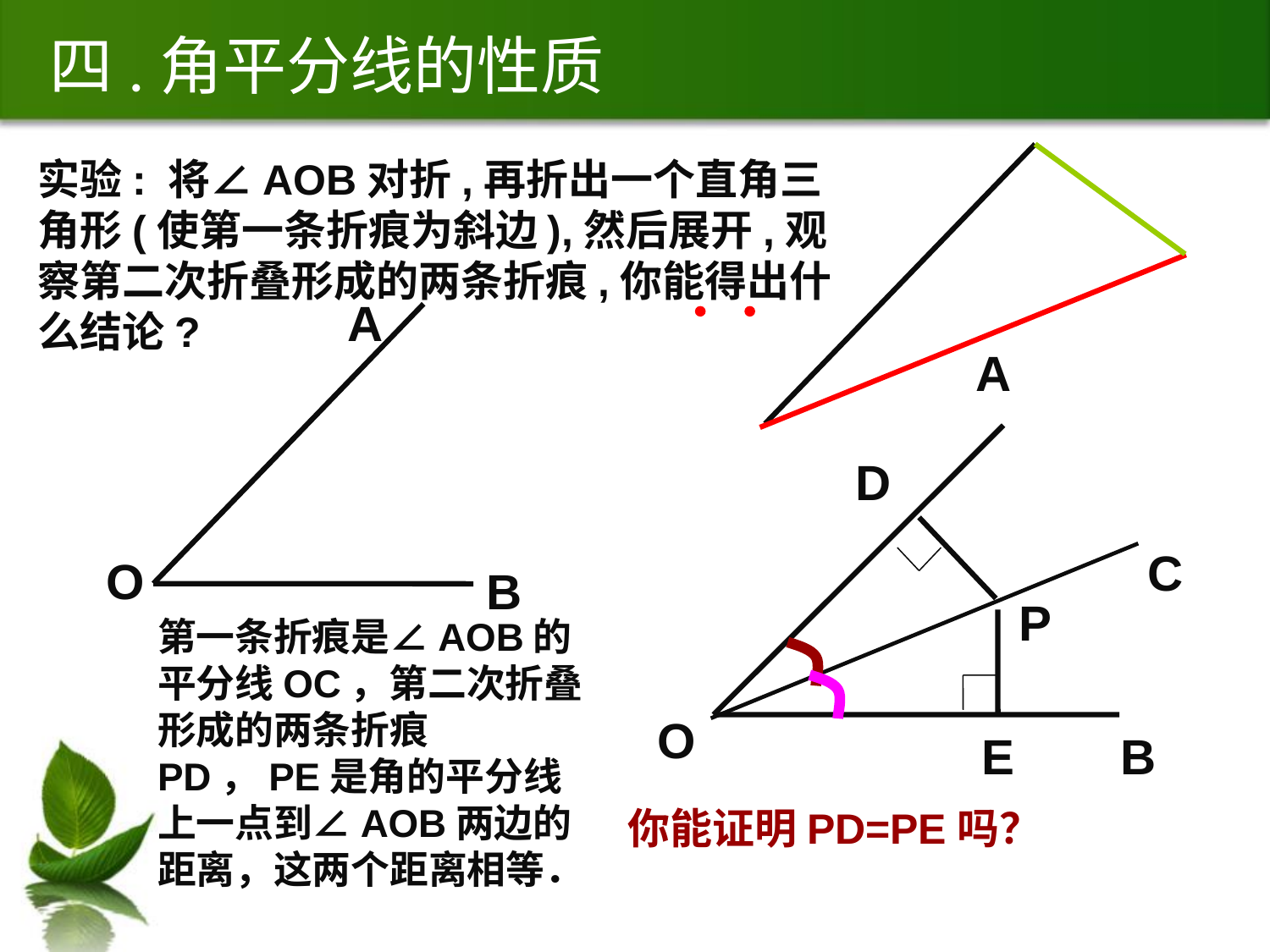

# 四.角平分线的性质

实验: 将∠AOB对折,再折出一个直角三角形(使第一条折痕为斜边),然后展开,观察第二次折叠形成的两条折痕,你能得出什么结论?

A

A

D

C

P

O

E
B
O
B

第一条折痕是∠AOB的平分线OC，第二次折叠形成的两条折痕PD，PE是角的平分线上一点到∠AOB两边的距离，这两个距离相等．
你能证明PD=PE吗？